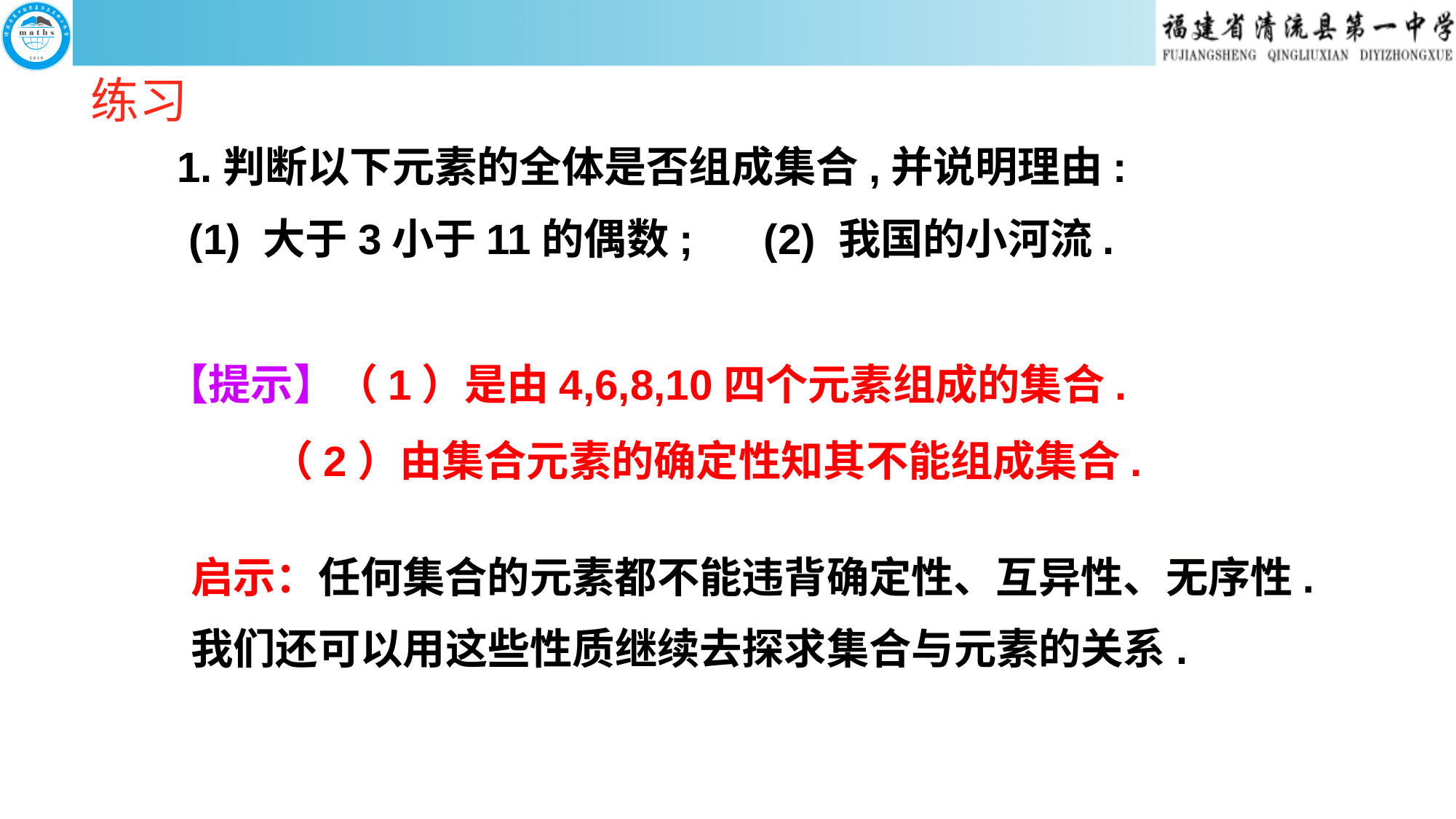

练习
1.判断以下元素的全体是否组成集合,并说明理由:
 (1) 大于3小于11的偶数;      (2) 我国的小河流.
【提示】（1）是由4,6,8,10四个元素组成的集合.
        （2）由集合元素的确定性知其不能组成集合.
启示：任何集合的元素都不能违背确定性、互异性、无序性.我们还可以用这些性质继续去探求集合与元素的关系.